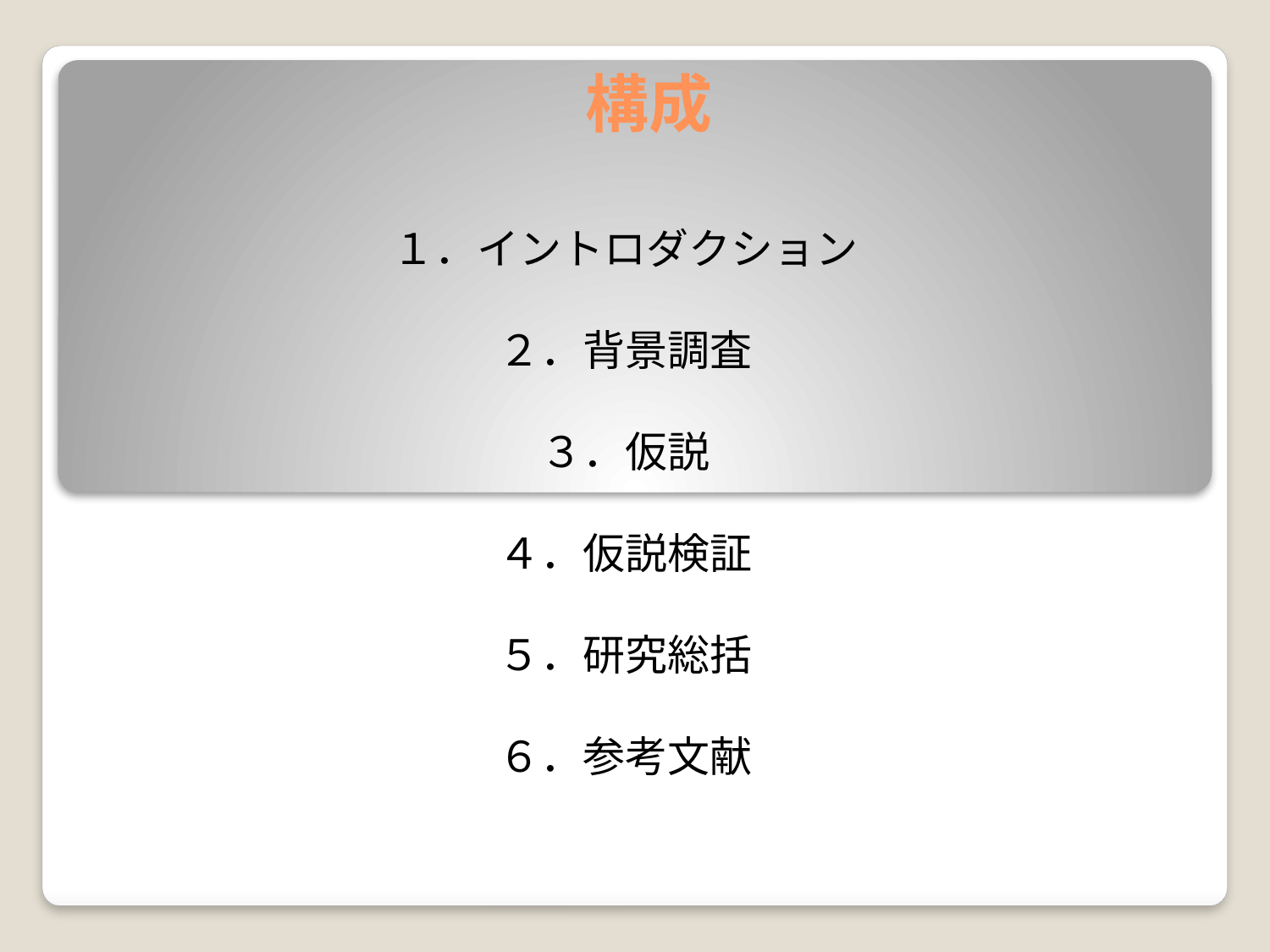

# 構成
１．イントロダクション

２．背景調査

３．仮説

４．仮説検証

５．研究総括

６．参考文献